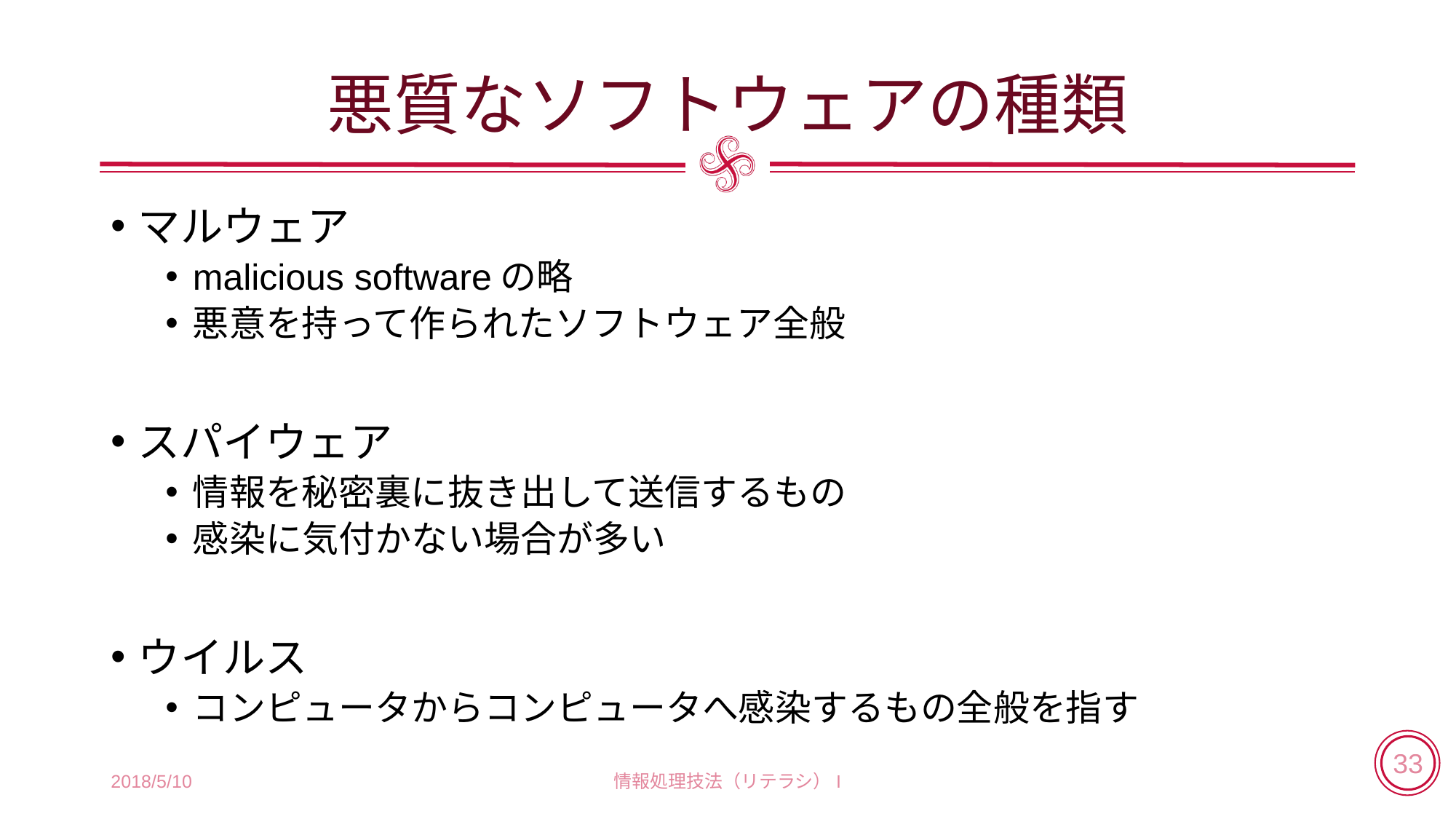

# 悪質なソフトウェアの種類
マルウェア
malicious softwareの略
悪意を持って作られたソフトウェア全般

スパイウェア
情報を秘密裏に抜き出して送信するもの
感染に気付かない場合が多い

ウイルス
コンピュータからコンピュータへ感染するもの全般を指す
2018/5/10
情報処理技法（リテラシ）I